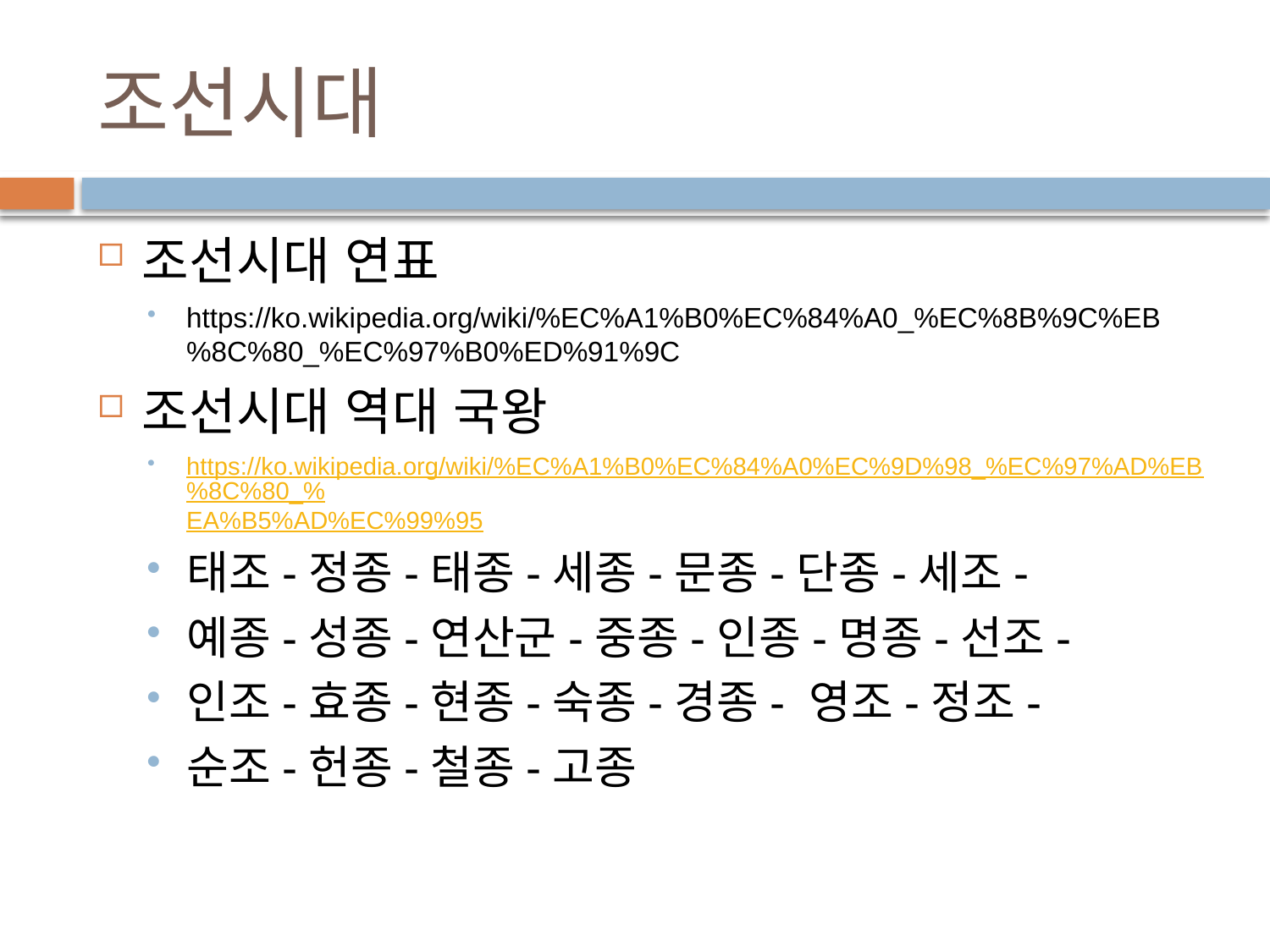

# 조선시대
조선시대 연표
https://ko.wikipedia.org/wiki/%EC%A1%B0%EC%84%A0_%EC%8B%9C%EB%8C%80_%EC%97%B0%ED%91%9C
조선시대 역대 국왕
https://ko.wikipedia.org/wiki/%EC%A1%B0%EC%84%A0%EC%9D%98_%EC%97%AD%EB%8C%80_%EA%B5%AD%EC%99%95
태조-정종-태종-세종-문종-단종-세조-
예종-성종-연산군-중종-인종-명종-선조-
인조-효종-현종-숙종-경종- 영조-정조-
순조-헌종-철종-고종